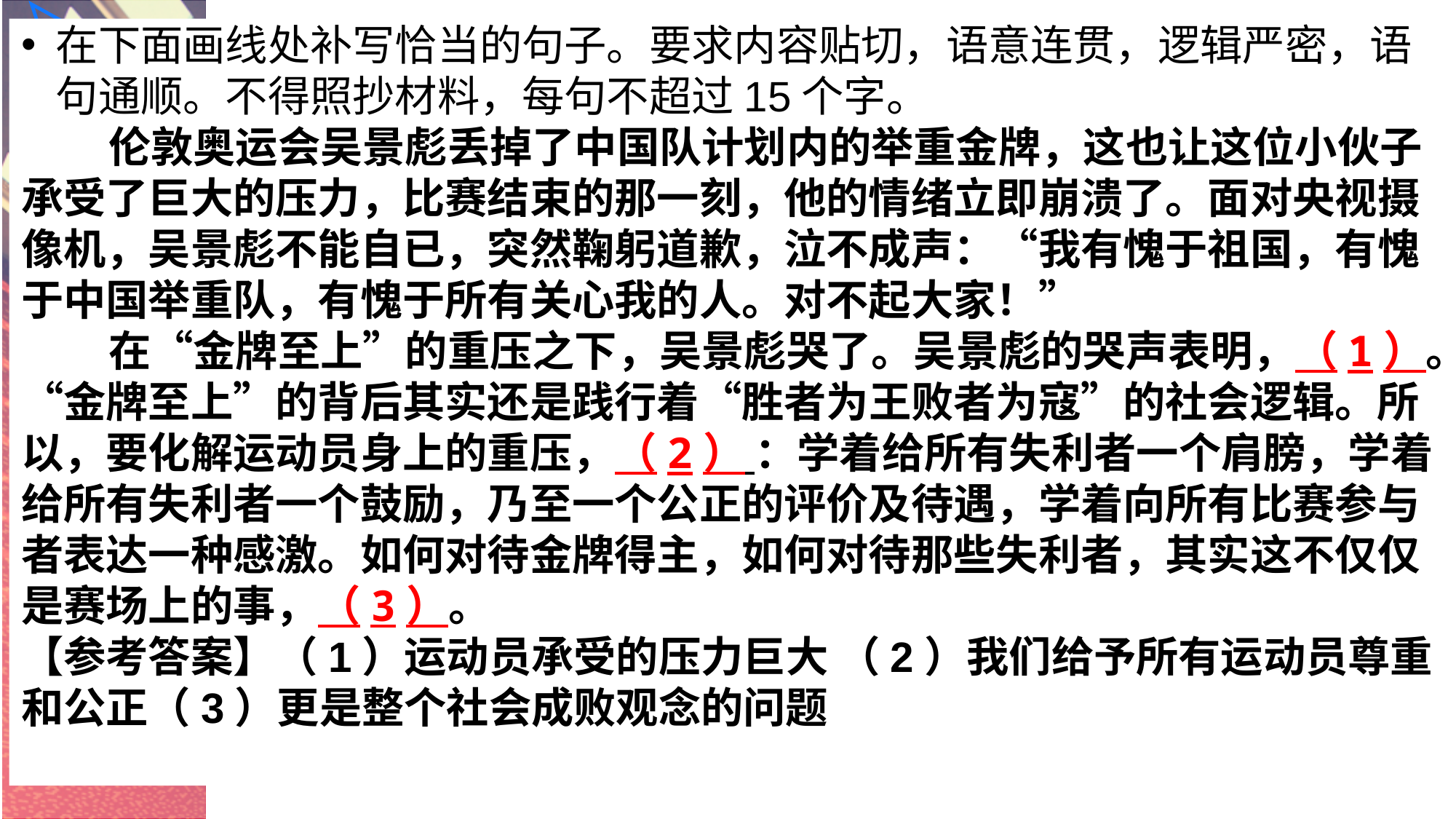

在下面画线处补写恰当的句子。要求内容贴切，语意连贯，逻辑严密，语句通顺。不得照抄材料，每句不超过15个字。
        伦敦奥运会吴景彪丢掉了中国队计划内的举重金牌，这也让这位小伙子承受了巨大的压力，比赛结束的那一刻，他的情绪立即崩溃了。面对央视摄像机，吴景彪不能自已，突然鞠躬道歉，泣不成声：“我有愧于祖国，有愧于中国举重队，有愧于所有关心我的人。对不起大家！”
        在“金牌至上”的重压之下，吴景彪哭了。吴景彪的哭声表明，（1）。“金牌至上”的背后其实还是践行着“胜者为王败者为寇”的社会逻辑。所以，要化解运动员身上的重压，（2） ：学着给所有失利者一个肩膀，学着给所有失利者一个鼓励，乃至一个公正的评价及待遇，学着向所有比赛参与者表达一种感激。如何对待金牌得主，如何对待那些失利者，其实这不仅仅是赛场上的事，（3）。
【参考答案】（1）运动员承受的压力巨大 （2）我们给予所有运动员尊重和公正（3）更是整个社会成败观念的问题
#